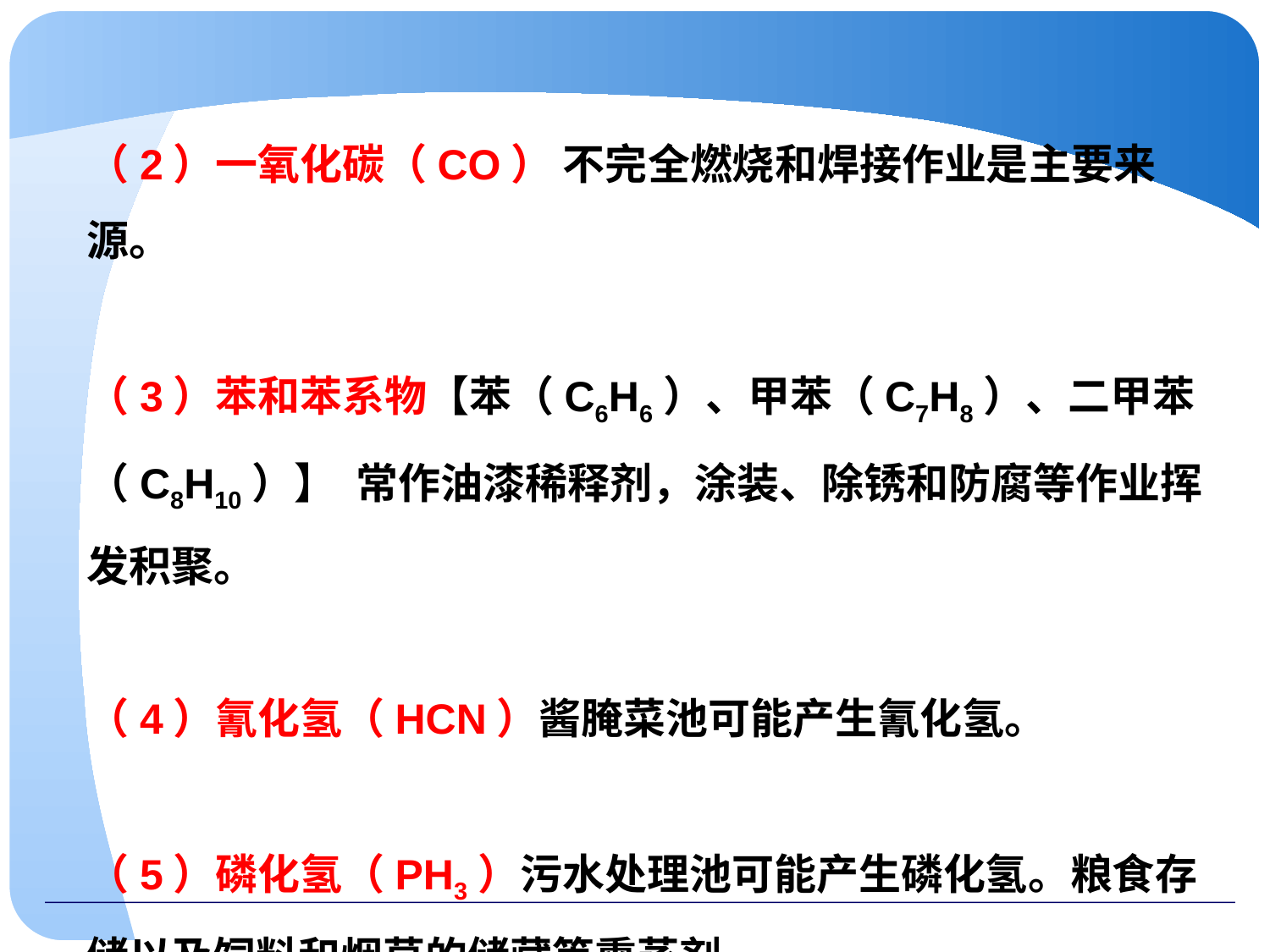

（2）一氧化碳（CO） 不完全燃烧和焊接作业是主要来源。

（3）苯和苯系物【苯（C6H6）、甲苯（C7H8）、二甲苯（C8H10）】  常作油漆稀释剂，涂装、除锈和防腐等作业挥发积聚。

（4）氰化氢（HCN）酱腌菜池可能产生氰化氢。

（5）磷化氢（PH3）污水处理池可能产生磷化氢。粮食存储以及饲料和烟草的储藏等熏蒸剂。